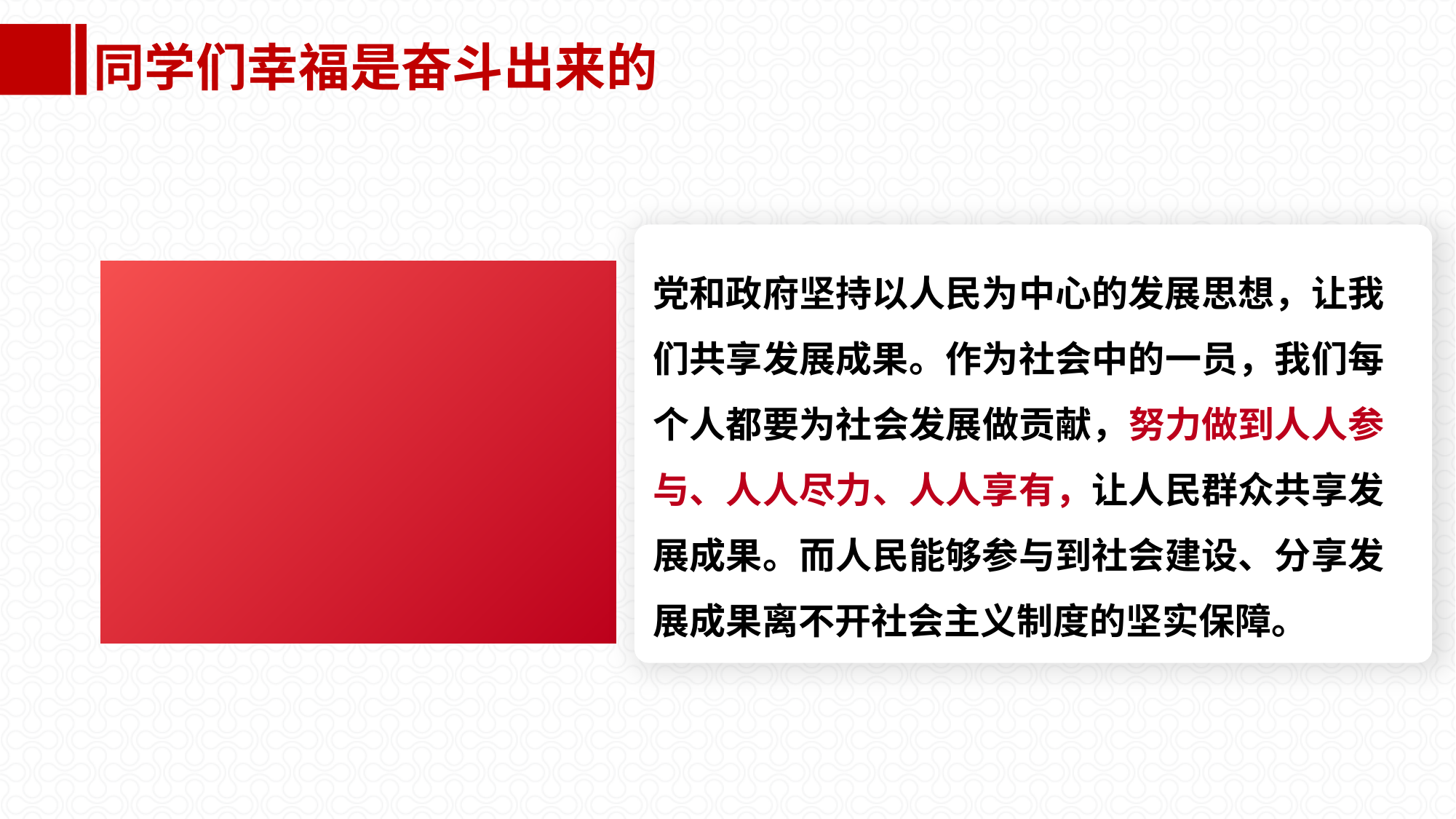

同学们幸福是奋斗出来的

党和政府坚持以人民为中心的发展思想，让我们共享发展成果。作为社会中的一员，我们每个人都要为社会发展做贡献，努力做到人人参与、人人尽力、人人享有，让人民群众共享发展成果。而人民能够参与到社会建设、分享发展成果离不开社会主义制度的坚实保障。